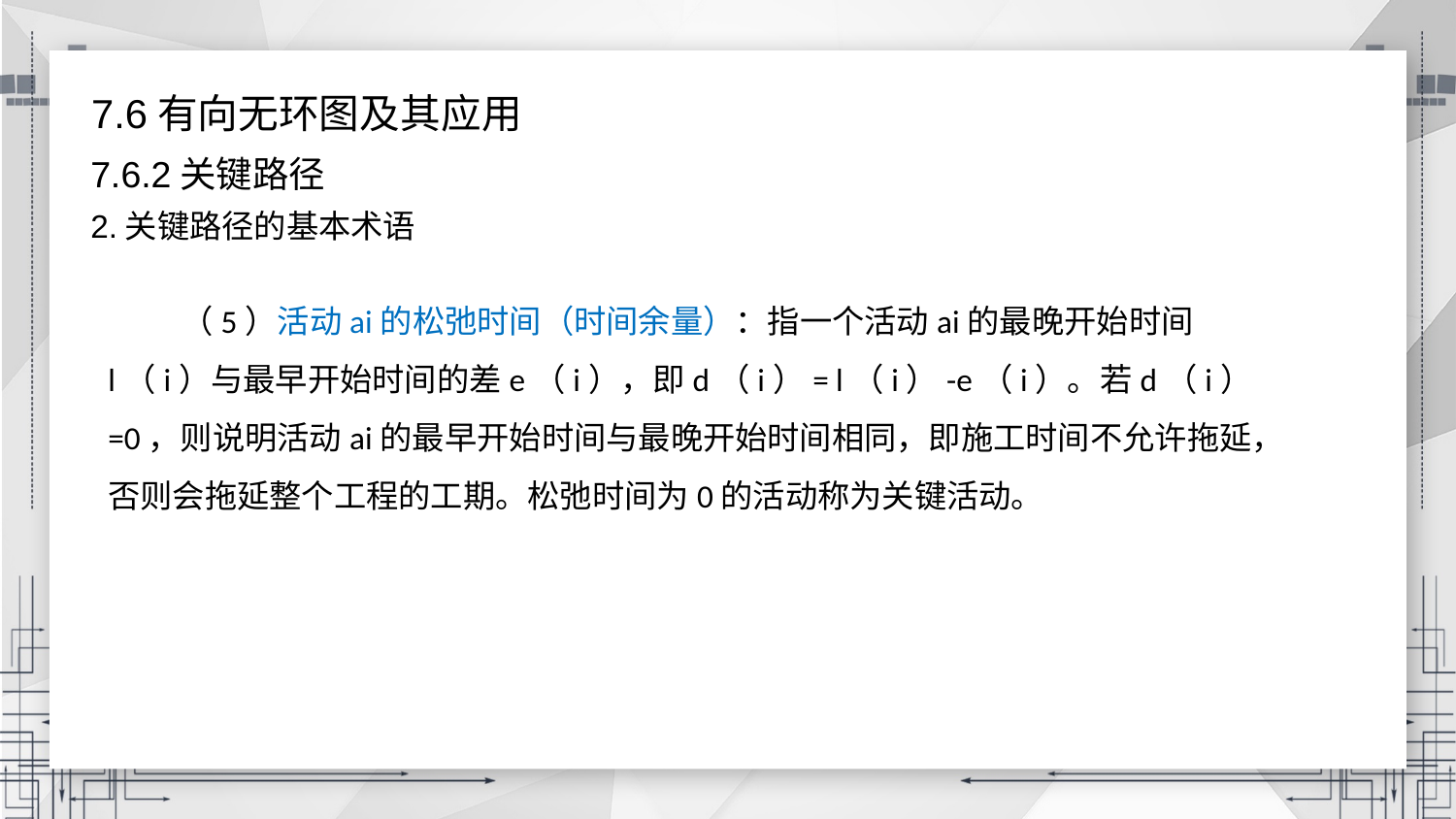

7.6有向无环图及其应用
7.6.2关键路径
2.关键路径的基本术语
（5）活动ai的松弛时间（时间余量）：指一个活动ai的最晚开始时间l（i）与最早开始时间的差e（i），即d（i）= l（i）-e（i）。若d（i）=0，则说明活动ai的最早开始时间与最晚开始时间相同，即施工时间不允许拖延，否则会拖延整个工程的工期。松弛时间为0的活动称为关键活动。